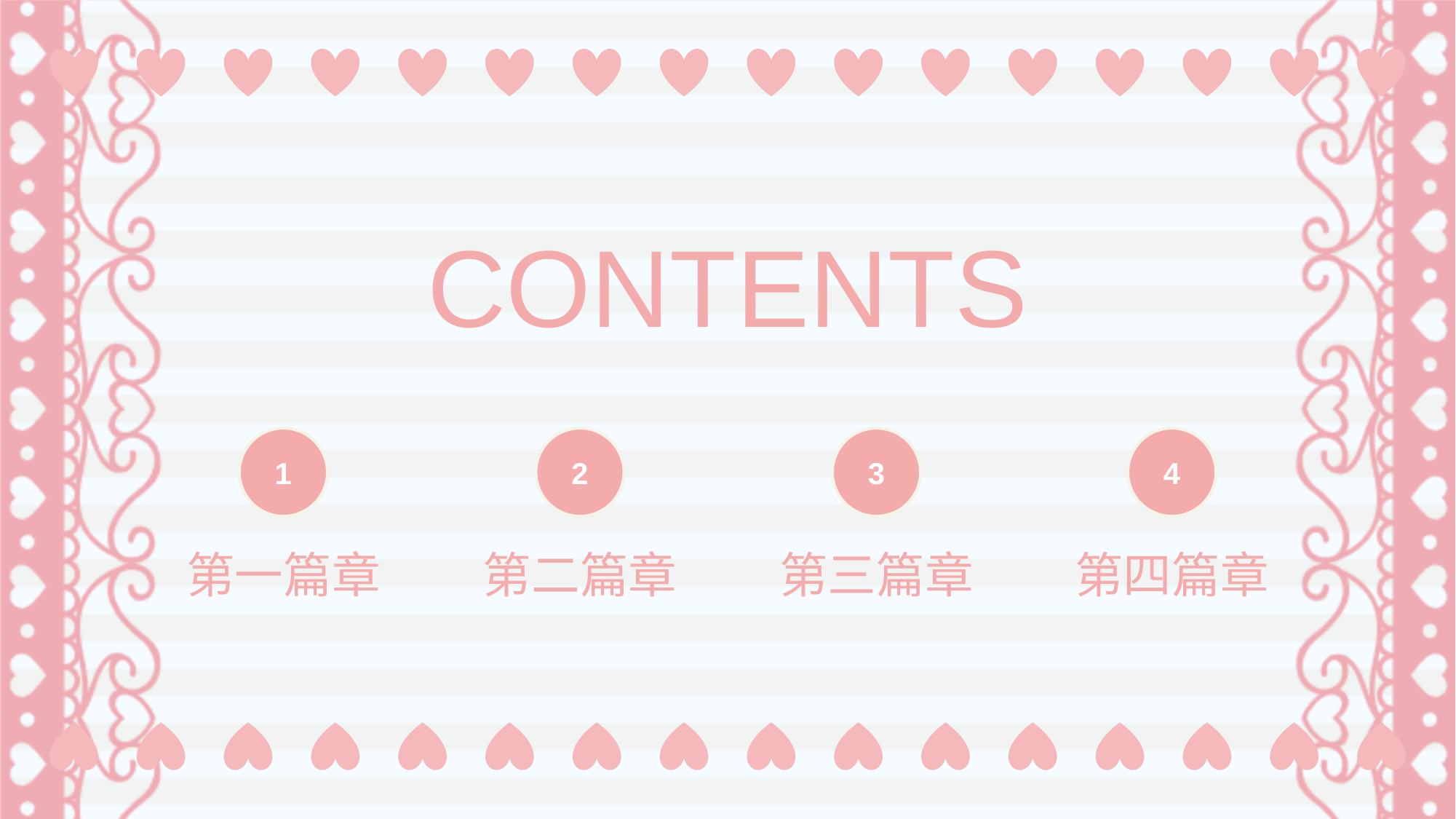

CONTENTS
1
第一篇章
2
第二篇章
3
第三篇章
4
第四篇章